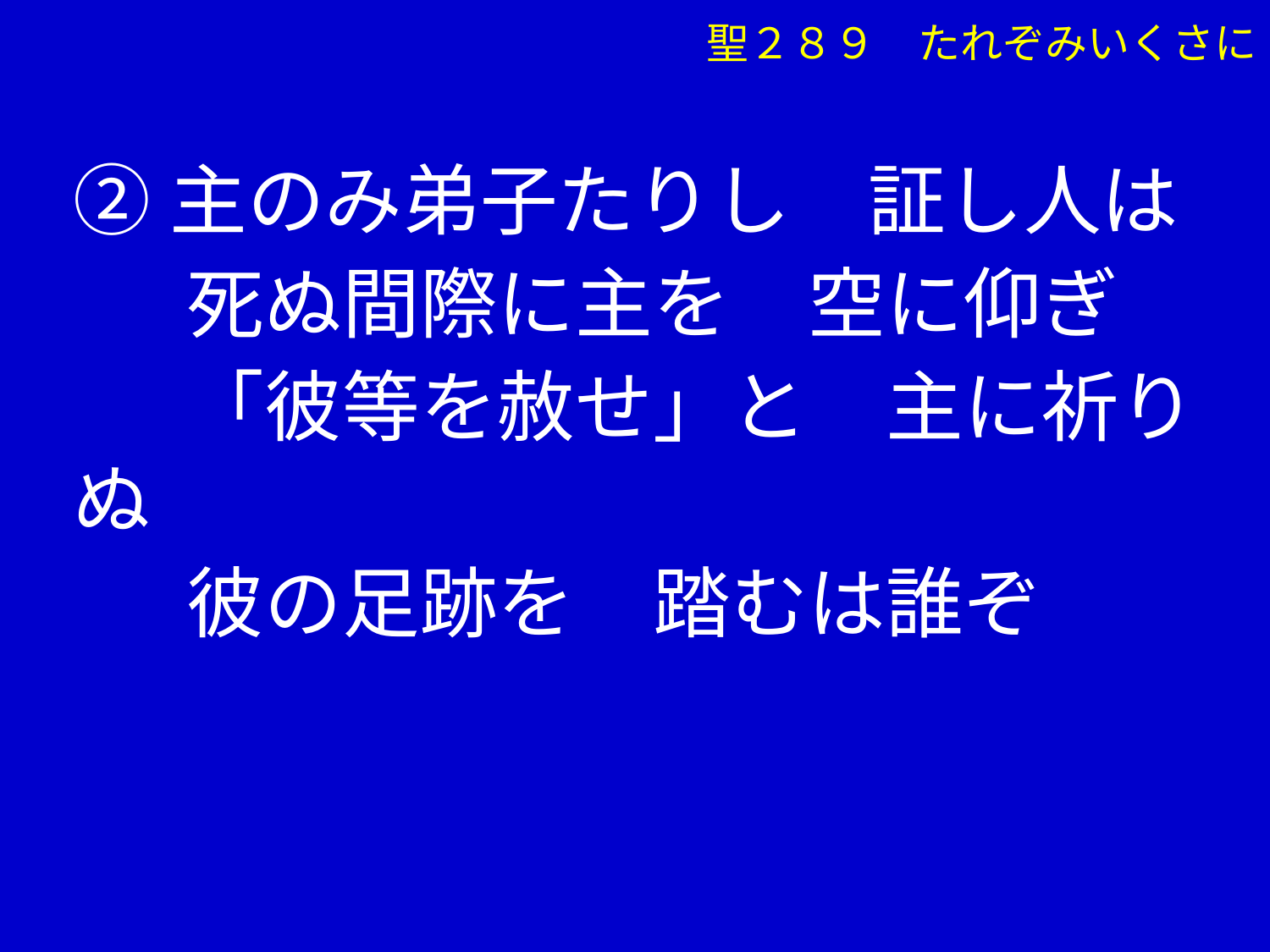

聖２８９　たれぞみいくさに
②主のみ弟子たりし　証し人は
 　死ぬ間際に主を　空に仰ぎ
 　「彼等を赦せ」と　主に祈りぬ
 　彼の足跡を　踏むは誰ぞ